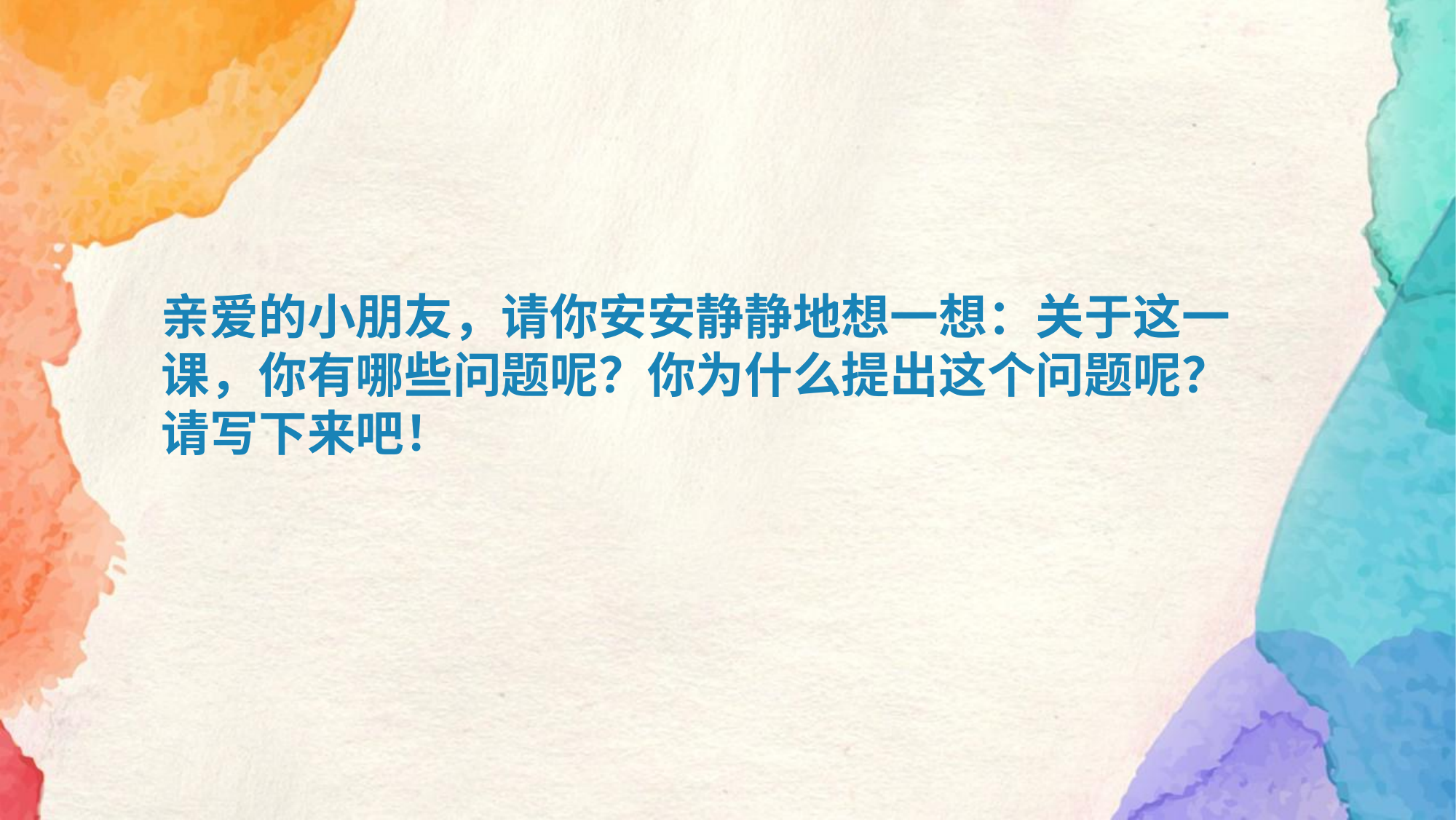

亲爱的小朋友，请你安安静静地想一想：关于这一课，你有哪些问题呢？你为什么提出这个问题呢？请写下来吧！